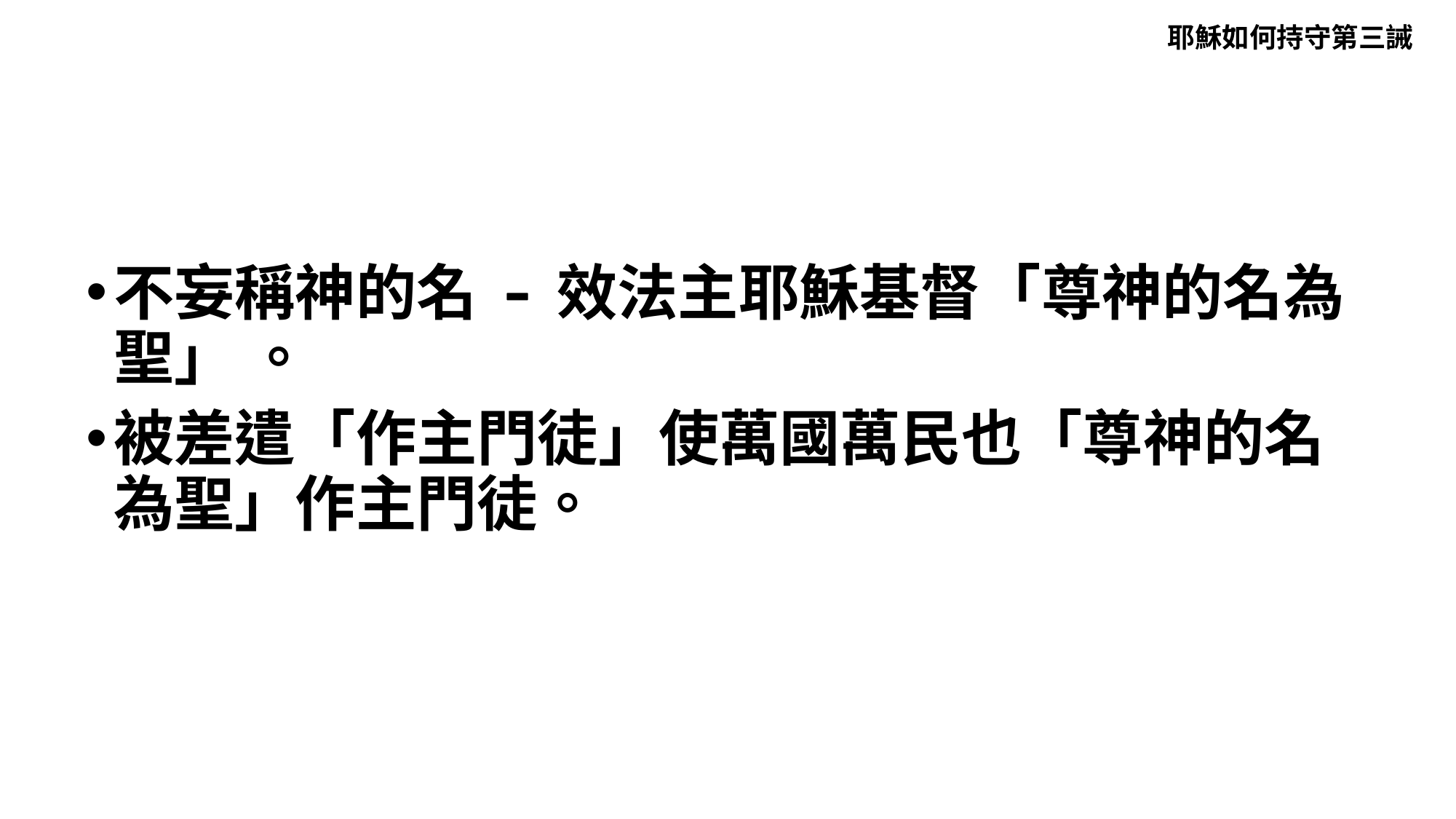

耶穌如何持守第三誡
不妄稱神的名 - 效法主耶穌基督「尊神的名為聖」 。
被差遣「作主門徒」使萬國萬民也「尊神的名為聖」作主門徒。